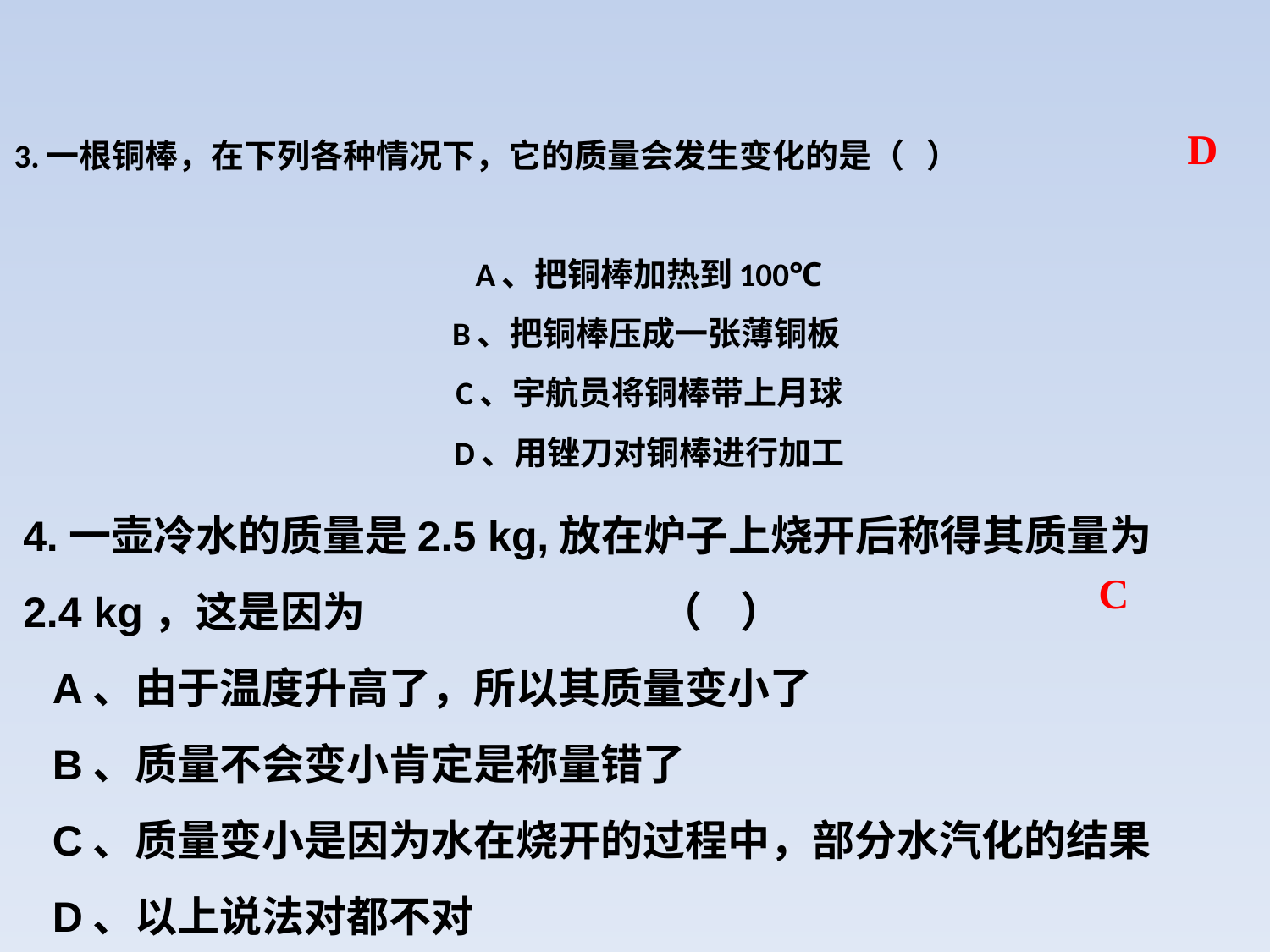

3.一根铜棒，在下列各种情况下，它的质量会发生变化的是（   ）
   A、把铜棒加热到100℃
   B、把铜棒压成一张薄铜板
   C、宇航员将铜棒带上月球
   D、用锉刀对铜棒进行加工
D
4.一壶冷水的质量是2.5 kg,放在炉子上烧开后称得其质量为
2.4 kg，这是因为                               （    ）
  A、由于温度升高了，所以其质量变小了
  B、质量不会变小肯定是称量错了
  C、质量变小是因为水在烧开的过程中，部分水汽化的结果
  D、以上说法对都不对
C